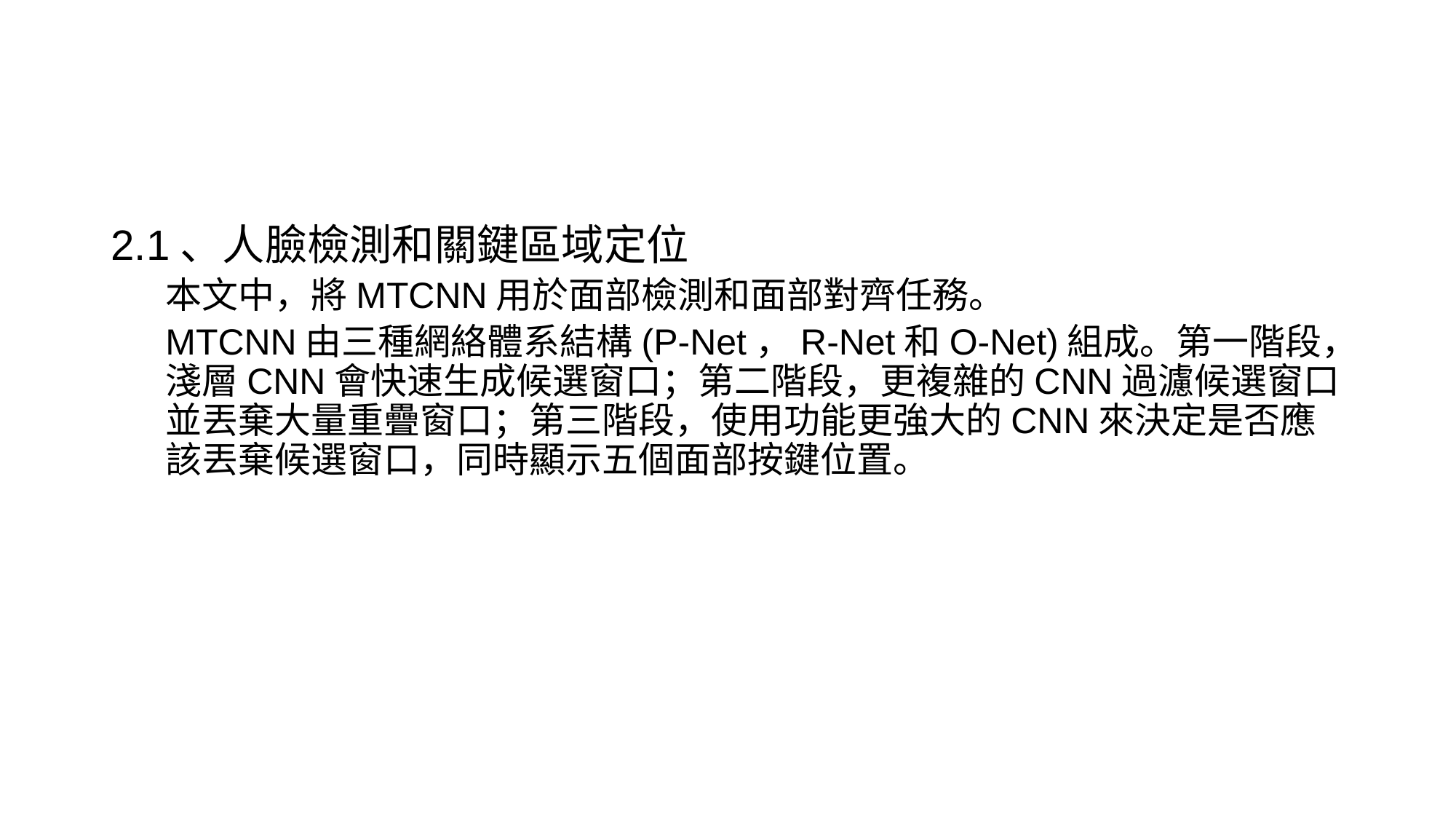

#
2.1、人臉檢測和關鍵區域定位
本文中，將MTCNN用於面部檢測和面部對齊任務。
MTCNN由三種網絡體系結構(P-Net，R-Net和O-Net)組成。第一階段，淺層CNN會快速生成候選窗口；第二階段，更複雜的CNN過濾候選窗口並丟棄大量重疊窗口；第三階段，使用功能更強大的CNN來決定是否應該丟棄候選窗口，同時顯示五個面部按鍵位置。